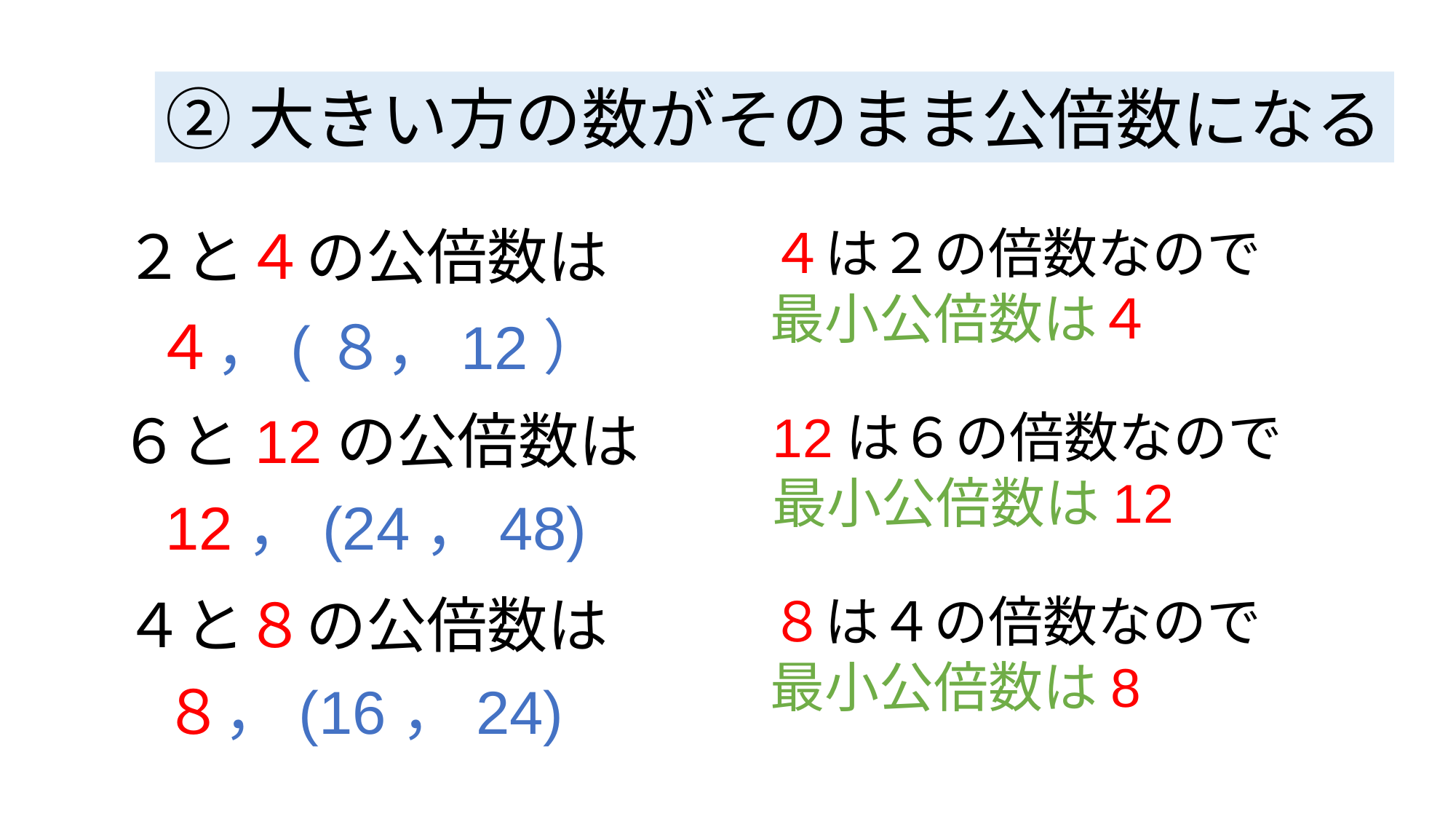

②大きい方の数がそのまま公倍数になる
２と４の公倍数は
４は２の倍数なので
最小公倍数は４
４，(８，12）
６と12の公倍数は
12は６の倍数なので
最小公倍数は12
12，(24，48)
４と８の公倍数は
８は４の倍数なので
最小公倍数は8
８，(16，24)